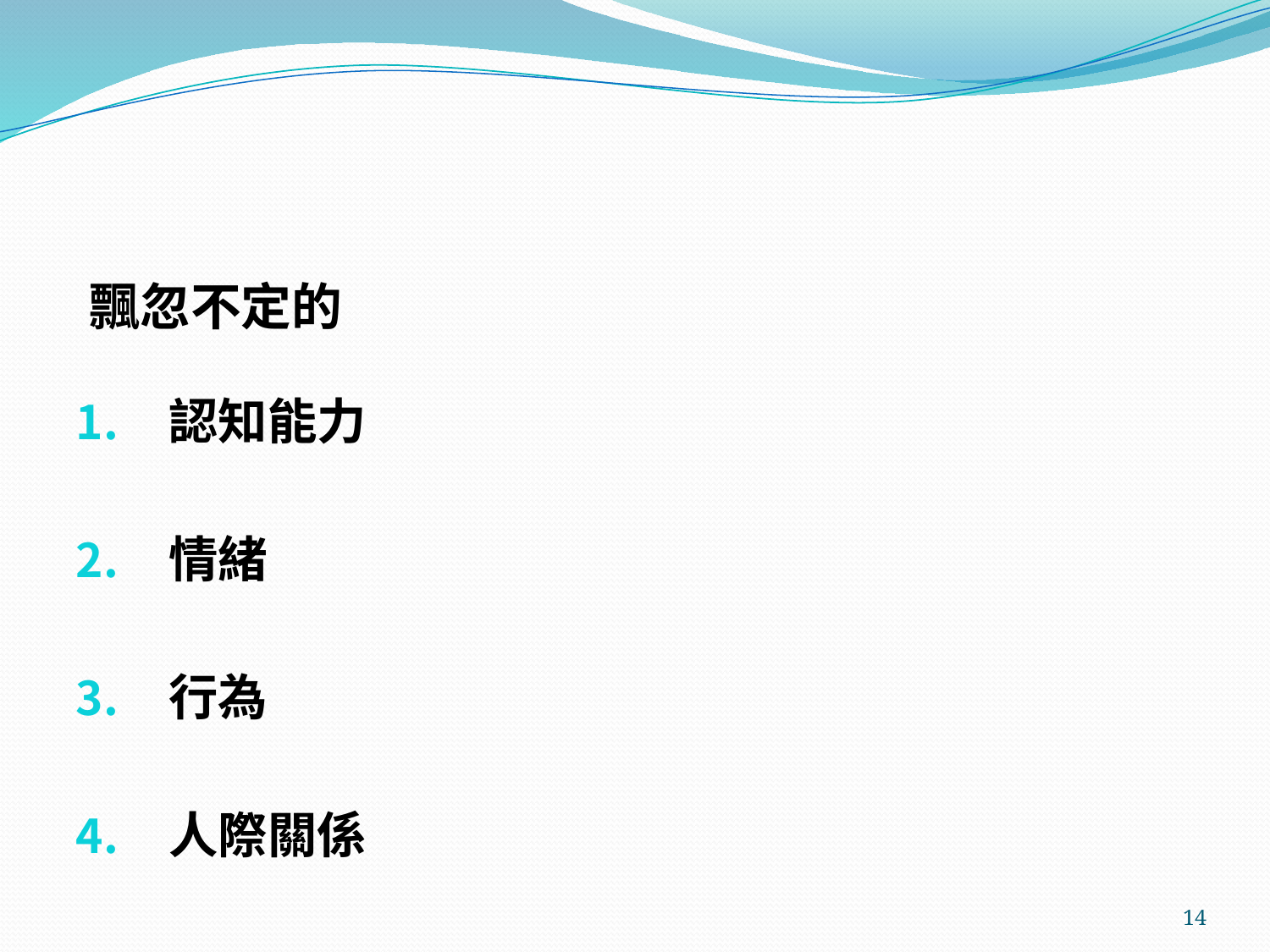

#
 飄忽不定的

認知能力

情緒

行為

人際關係

14